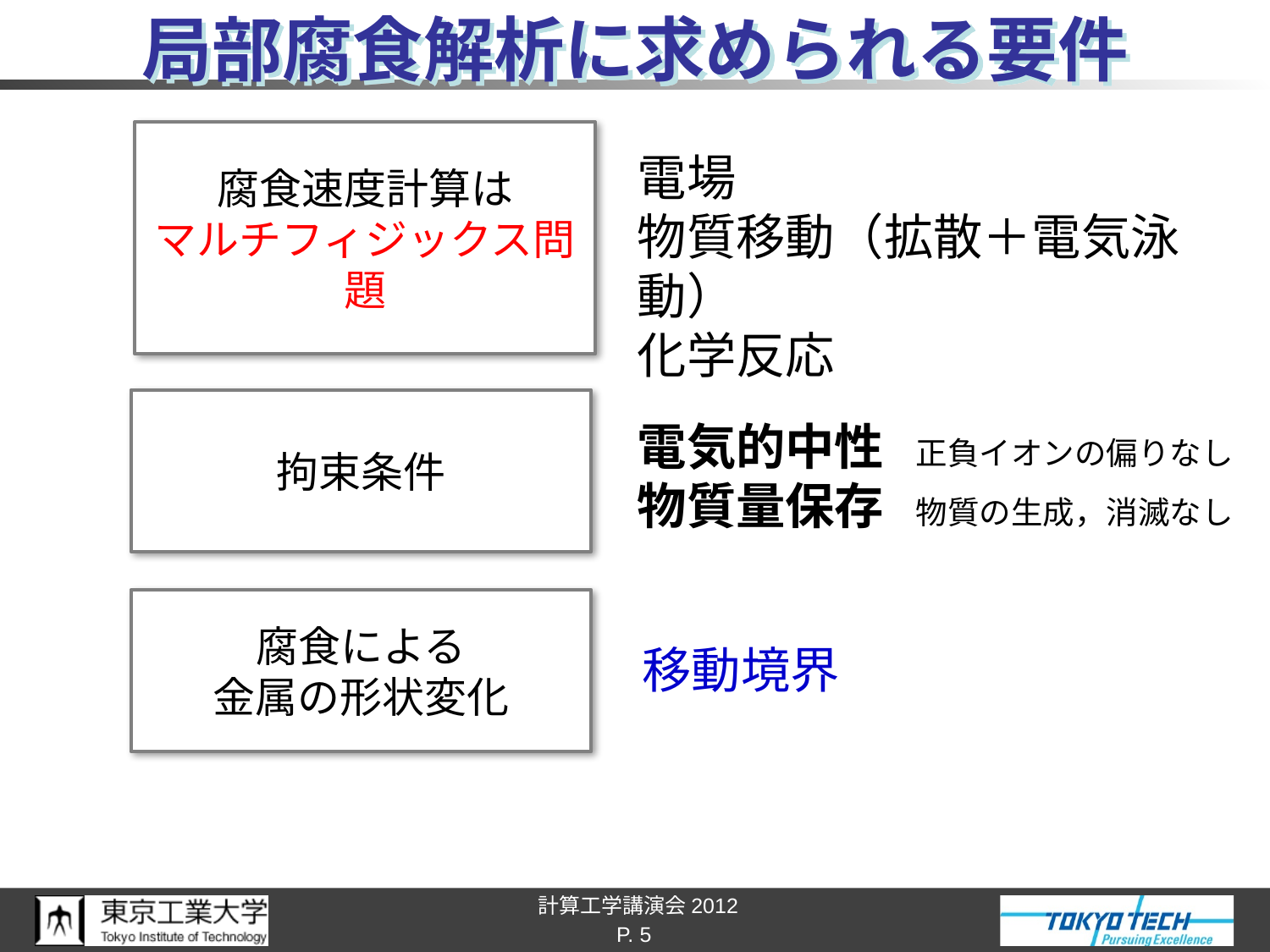

# 局部腐食解析に求められる要件
腐食速度計算は
マルチフィジックス問題
電場
物質移動（拡散＋電気泳動）
化学反応
拘束条件
電気的中性　正負イオンの偏りなし
物質量保存　物質の生成，消滅なし
腐食による
金属の形状変化
移動境界
P. 5